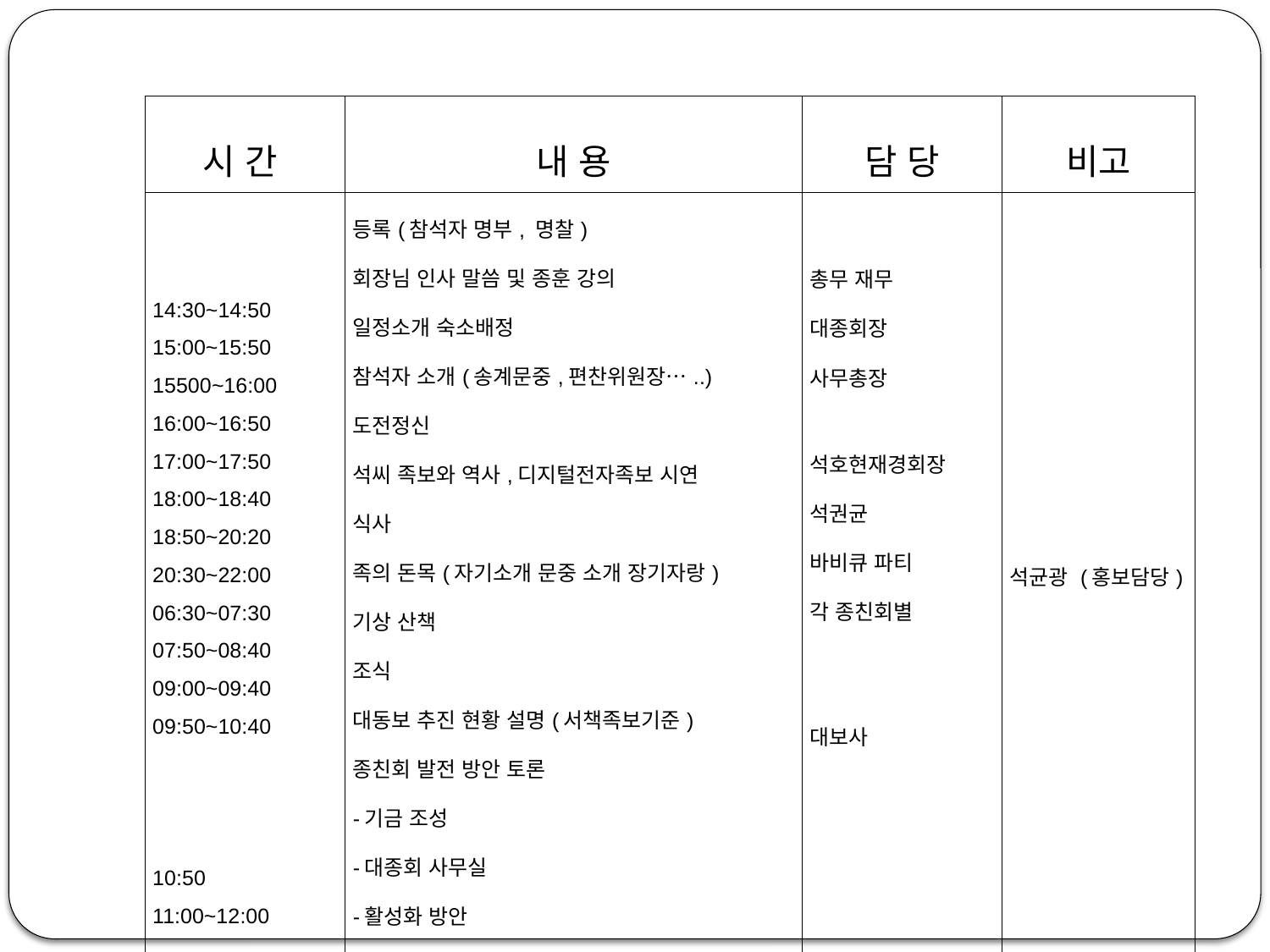

| 시 간 | 내 용 | 담 당 | 비고 |
| --- | --- | --- | --- |
| 14:30~14:50 15:00~15:50 15500~16:00 16:00~16:50 17:00~17:50 18:00~18:40 18:50~20:20 20:30~22:00 06:30~07:30 07:50~08:40 09:00~09:40 09:50~10:40 10:50 11:00~12:00 12:00 해산 | 등록(참석자 명부, 명찰) 회장님 인사 말씀 및 종훈 강의 일정소개 숙소배정 참석자 소개(송계문중,편찬위원장…..) 도전정신 석씨 족보와 역사,디지털전자족보 시연 식사 족의 돈목(자기소개 문중 소개 장기자랑) 기상 산책 조식 대동보 추진 현황 설명(서책족보기준) 종친회 발전 방안 토론 -기금 조성 -대종회 사무실 -활성화 방안 신변정리 기념촬영 중식 | 총무 재무 대종회장 사무총장 석호현재경회장 석권균 바비큐 파티 각 종친회별 대보사 | 석균광 (홍보담당) |
| \*참석 대상 | 석씨 남녀 노소 가족(각문중 대표는 필수) | 예상인원 사전 통지 요망 |  |